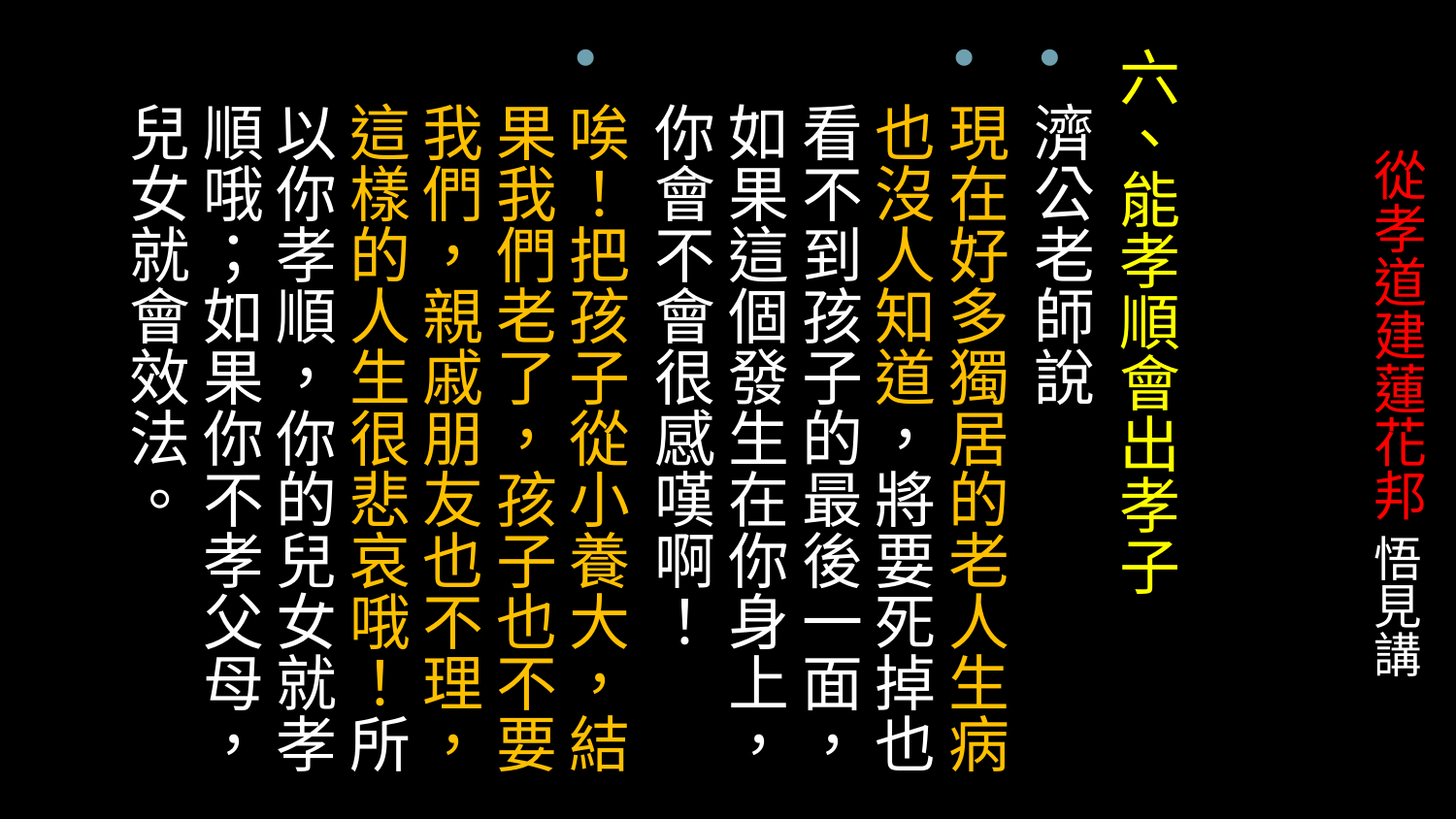

六、能孝順會出孝子
濟公老師說
現在好多獨居的老人生病也沒人知道，將要死掉也看不到孩子的最後一面，如果這個發生在你身上，你會不會很感嘆啊！
唉！把孩子從小養大，結果我們老了，孩子也不要我們，親戚朋友也不理，這樣的人生很悲哀哦！所以你孝順，你的兒女就孝順哦；如果你不孝父母，兒女就會效法。

# 從孝道建蓮花邦 悟見講